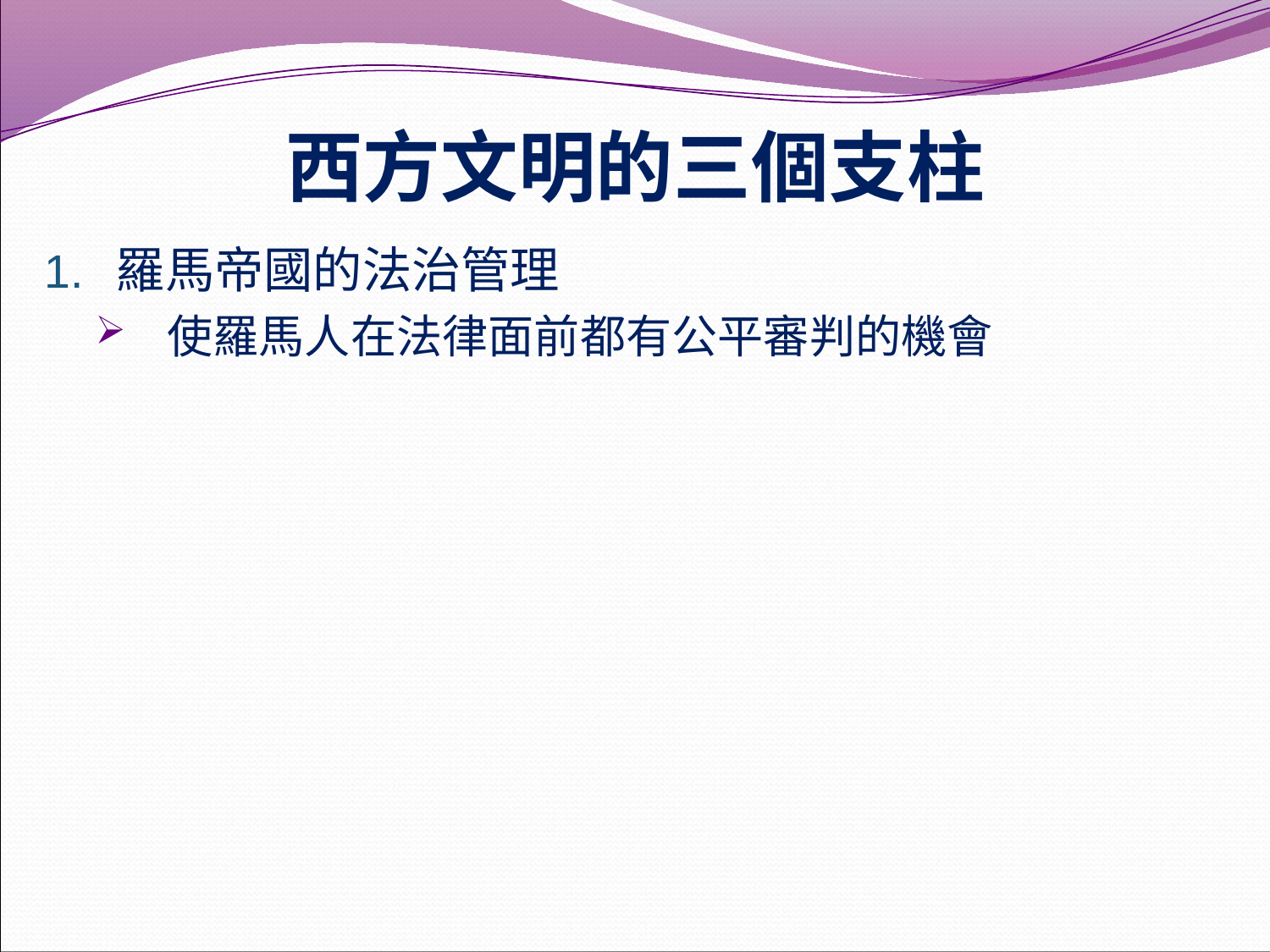

# 西方文明的三個支柱
羅馬帝國的法治管理
使羅馬人在法律面前都有公平審判的機會